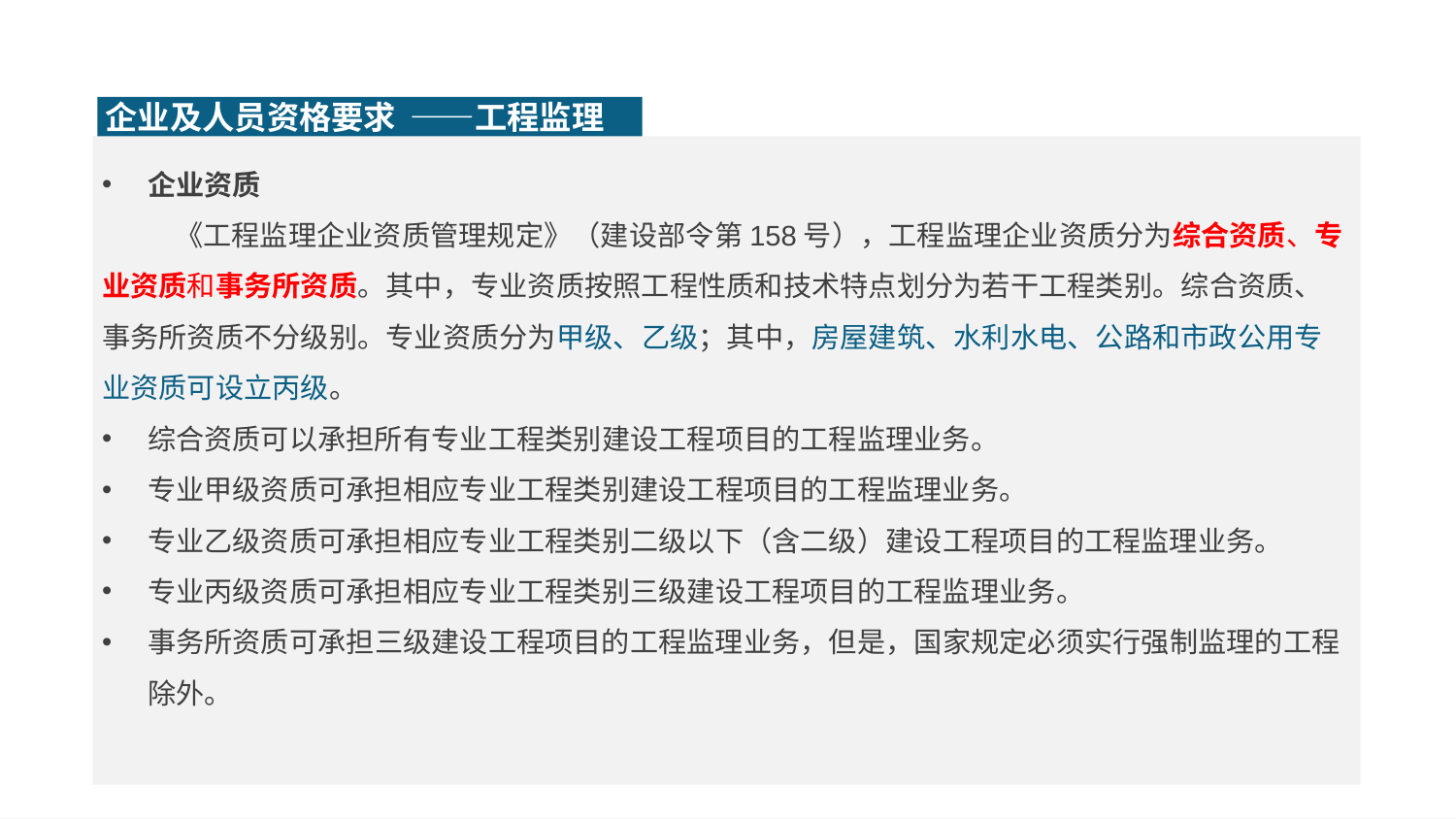

企业及人员资格要求  ——工程监理

企业资质
《工程监理企业资质管理规定》（建设部令第158号），工程监理企业资质分为综合资质、专业资质和事务所资质。其中，专业资质按照工程性质和技术特点划分为若干工程类别。综合资质、事务所资质不分级别。专业资质分为甲级、乙级；其中，房屋建筑、水利水电、公路和市政公用专业资质可设立丙级。
综合资质可以承担所有专业工程类别建设工程项目的工程监理业务。
专业甲级资质可承担相应专业工程类别建设工程项目的工程监理业务。
专业乙级资质可承担相应专业工程类别二级以下（含二级）建设工程项目的工程监理业务。
专业丙级资质可承担相应专业工程类别三级建设工程项目的工程监理业务。
事务所资质可承担三级建设工程项目的工程监理业务，但是，国家规定必须实行强制监理的工程除外。